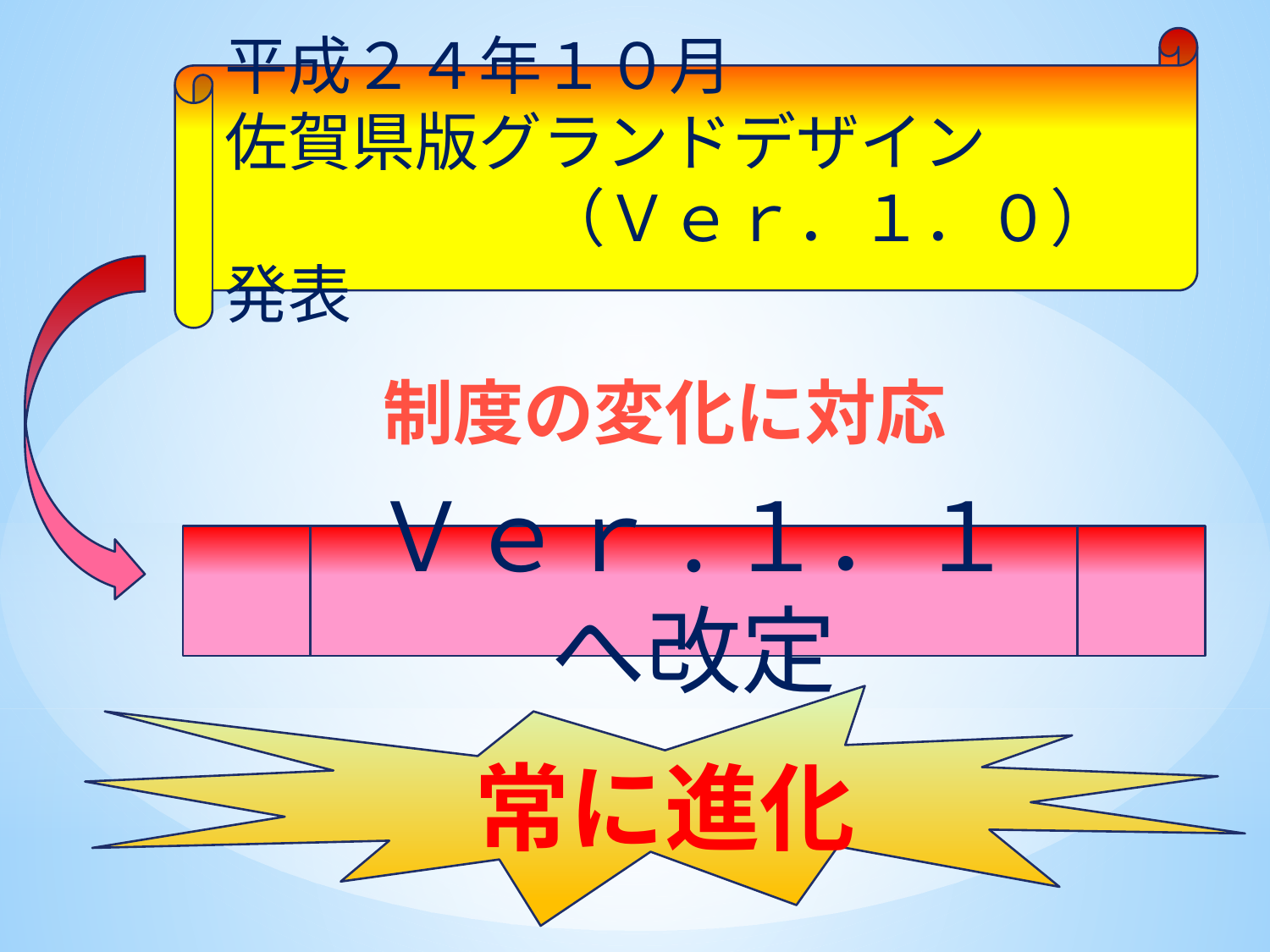

平成２４年１０月
佐賀県版グランドデザイン
　　　　　（Ｖｅｒ．１．０）発表

制度の変化に対応
Ｖｅｒ.１．１ へ改定

常に進化